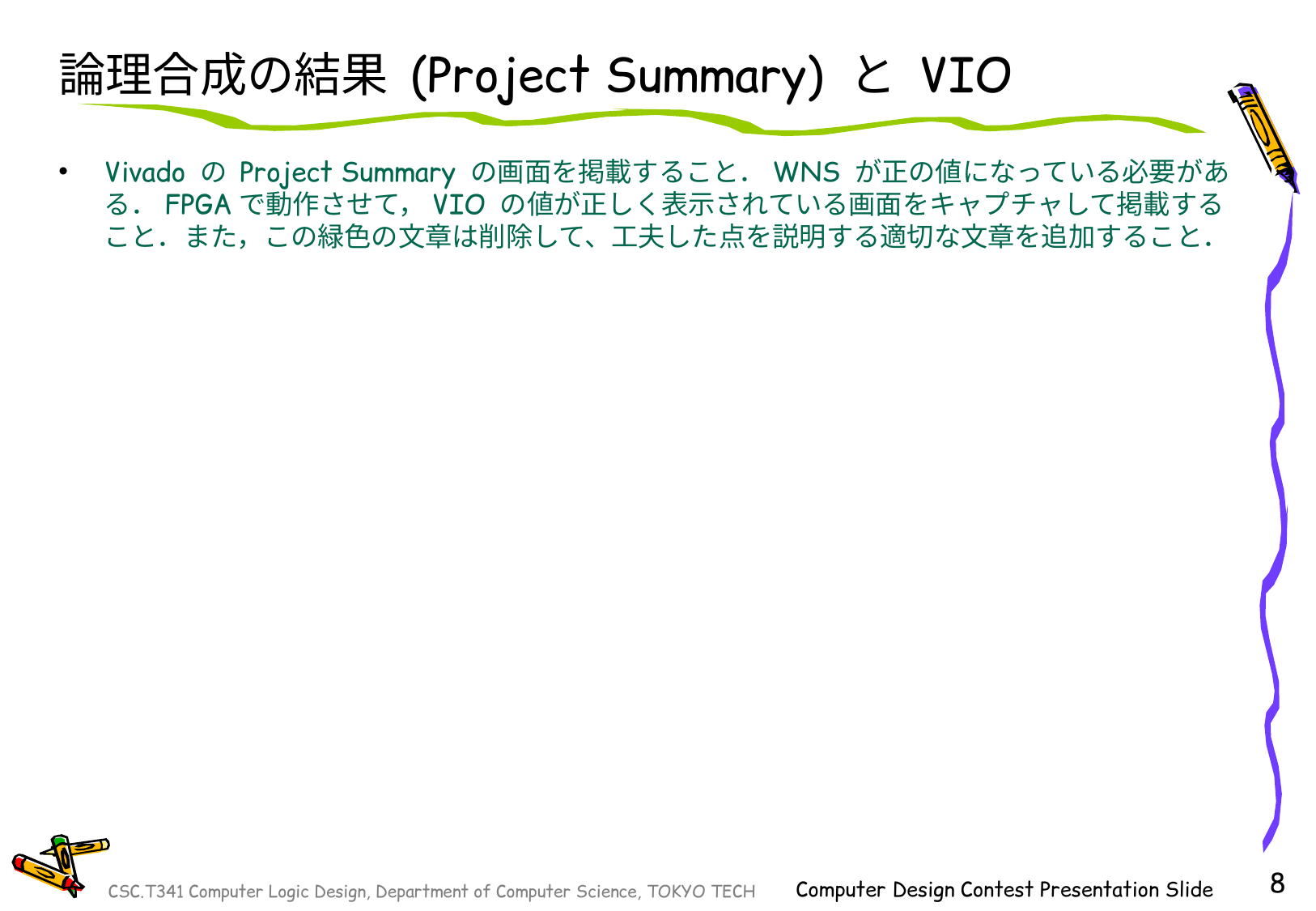

# 論理合成の結果 (Project Summary) と VIO
Vivado の Project Summary の画面を掲載すること．WNS が正の値になっている必要がある．FPGAで動作させて，VIO の値が正しく表示されている画面をキャプチャして掲載すること．また，この緑色の文章は削除して、工夫した点を説明する適切な文章を追加すること．

8
Computer Design Contest Presentation Slide